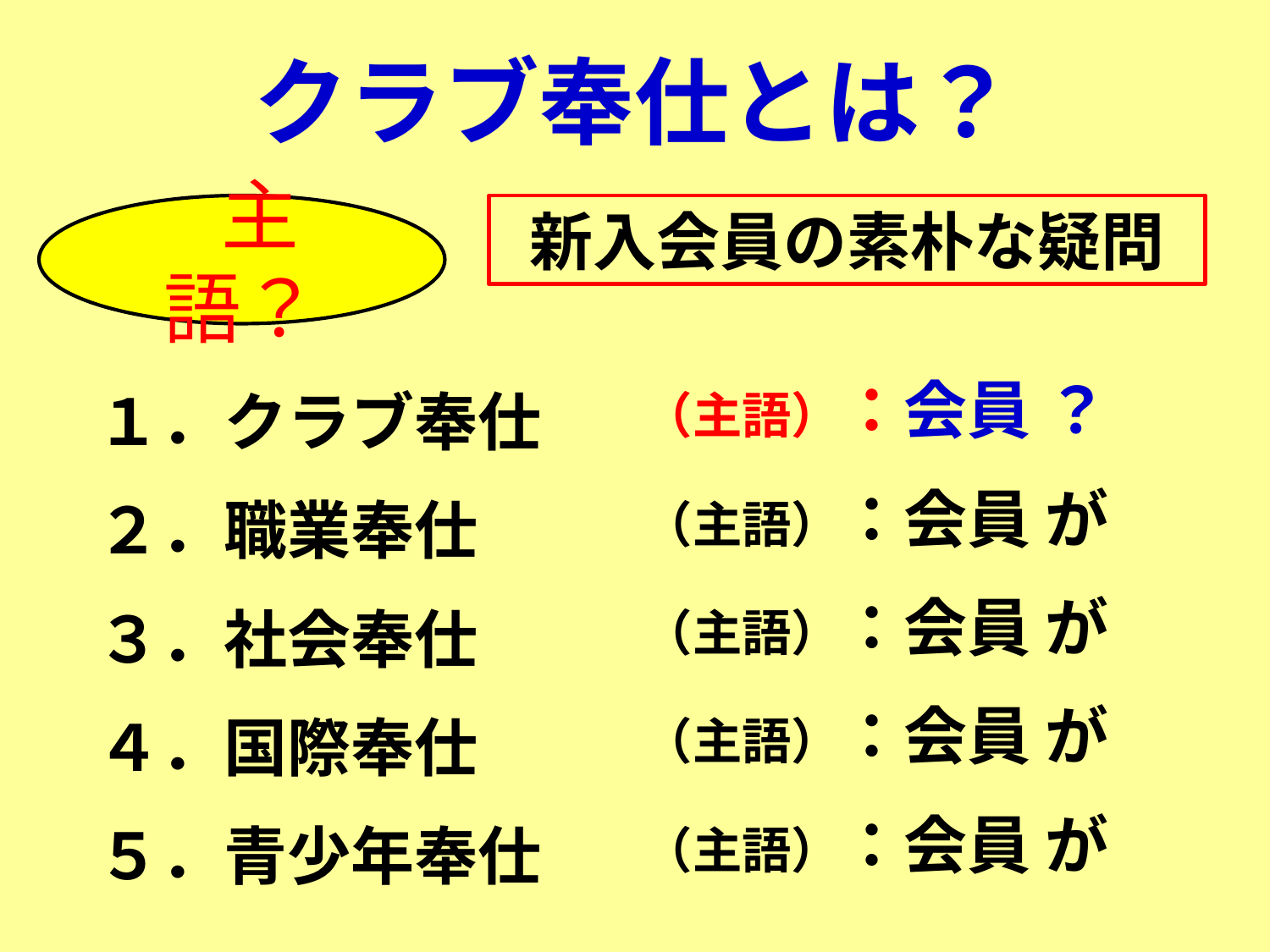

クラブ奉仕とは？
新入会員の素朴な疑問
 主語？

（主語）：会員 ？

（主語）：会員 が

（主語）：会員 が

（主語）：会員 が

（主語）：会員 が

１．クラブ奉仕

２．職業奉仕

３．社会奉仕

４．国際奉仕

５．青少年奉仕